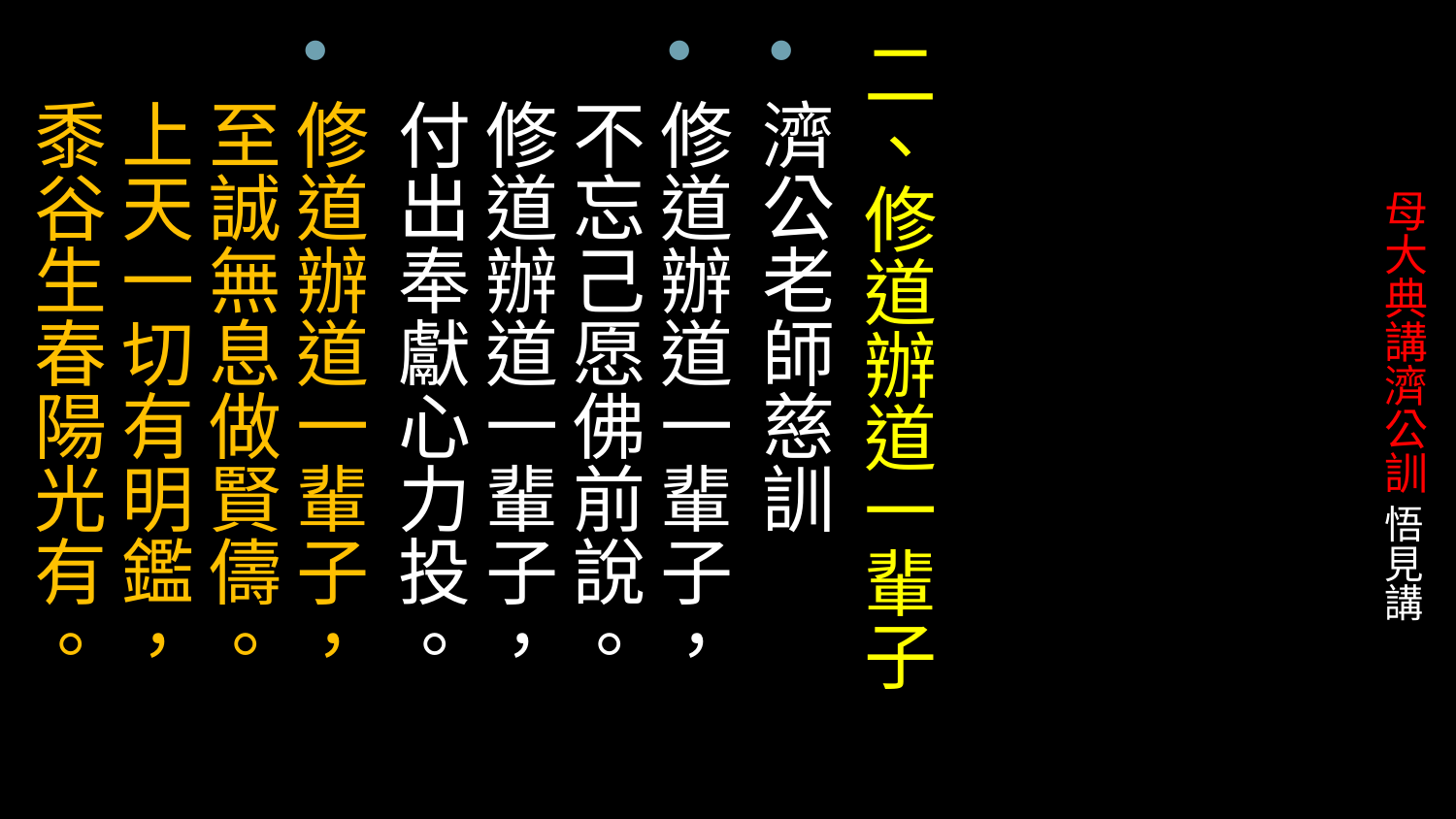

二、修道辦道一輩子
濟公老師慈訓
修道辦道一輩子，  不忘己愿佛前說。  修道辦道一輩子，  付出奉獻心力投。
修道辦道一輩子，  至誠無息做賢儔。  上天一切有明鑑，  黍谷生春陽光有。
# 母大典講濟公訓 悟見講